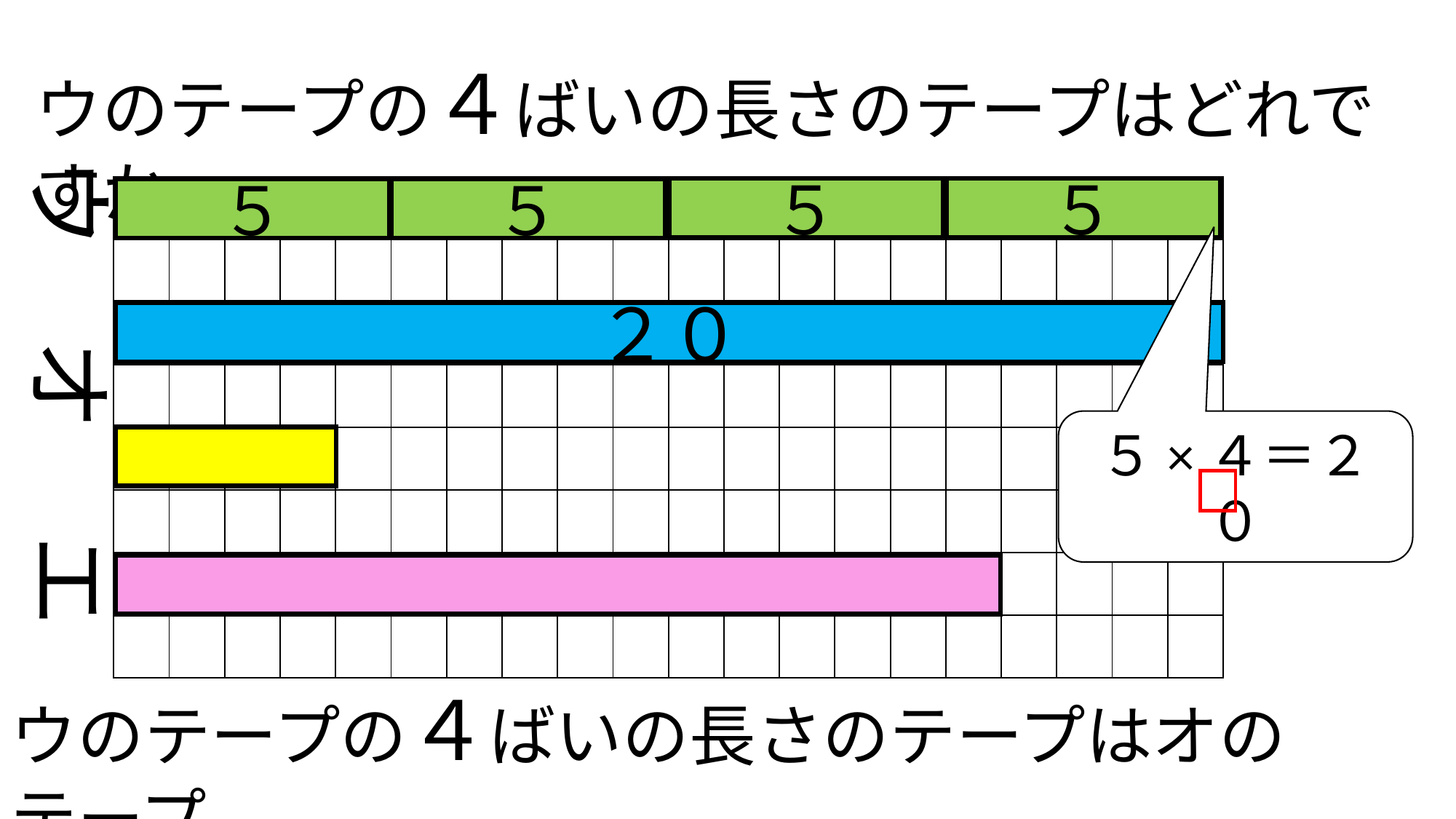

ウのテープの４ばいの長さのテープはどれですか。
ウ　オ　　エ　カ
|  |  |  |  |  |  |  |  |  |  |  |  |  |  |  |  |  |  |  |  |
| --- | --- | --- | --- | --- | --- | --- | --- | --- | --- | --- | --- | --- | --- | --- | --- | --- | --- | --- | --- |
|  |  |  |  |  |  |  |  |  |  |  |  |  |  |  |  |  |  |  |  |
|  |  |  |  |  |  |  |  |  |  |  |  |  |  |  |  |  |  |  |  |
|  |  |  |  |  |  |  |  |  |  |  |  |  |  |  |  |  |  |  |  |
|  |  |  |  |  |  |  |  |  |  |  |  |  |  |  |  |  |  |  |  |
|  |  |  |  |  |  |  |  |  |  |  |  |  |  |  |  |  |  |  |  |
|  |  |  |  |  |  |  |  |  |  |  |  |  |  |  |  |  |  |  |  |
|  |  |  |  |  |  |  |  |  |  |  |  |  |  |  |  |  |  |  |  |
５
５

５

５

２０
５×４＝２０

ウのテープの４ばいの長さのテープはオのテープ。